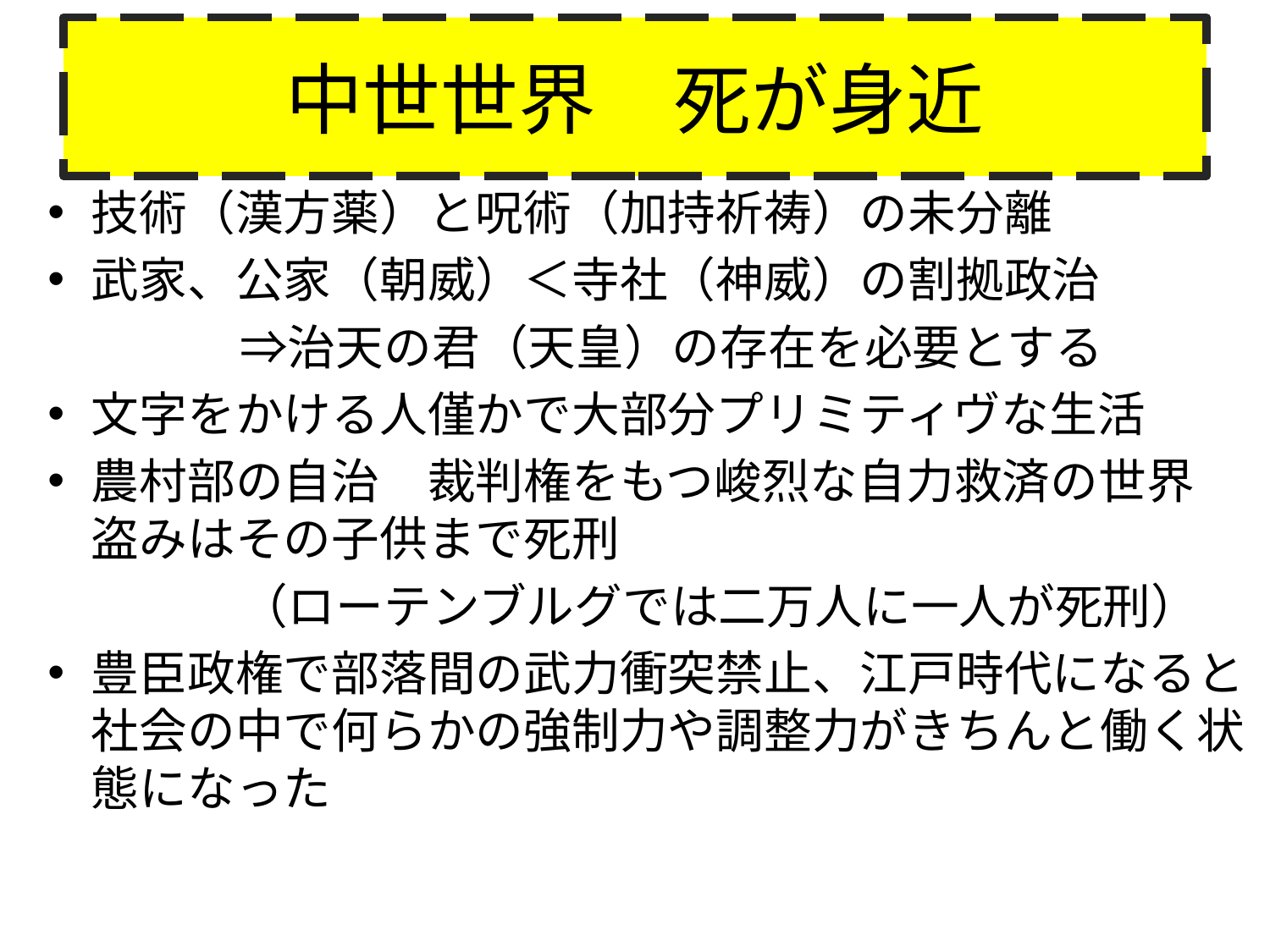

# 中世世界　死が身近
技術（漢方薬）と呪術（加持祈祷）の未分離
武家、公家（朝威）＜寺社（神威）の割拠政治
　　　　⇒治天の君（天皇）の存在を必要とする
文字をかける人僅かで大部分プリミティヴな生活
農村部の自治　裁判権をもつ峻烈な自力救済の世界　盗みはその子供まで死刑
　　　　（ローテンブルグでは二万人に一人が死刑）
豊臣政権で部落間の武力衝突禁止、江戸時代になると社会の中で何らかの強制力や調整力がきちんと働く状態になった